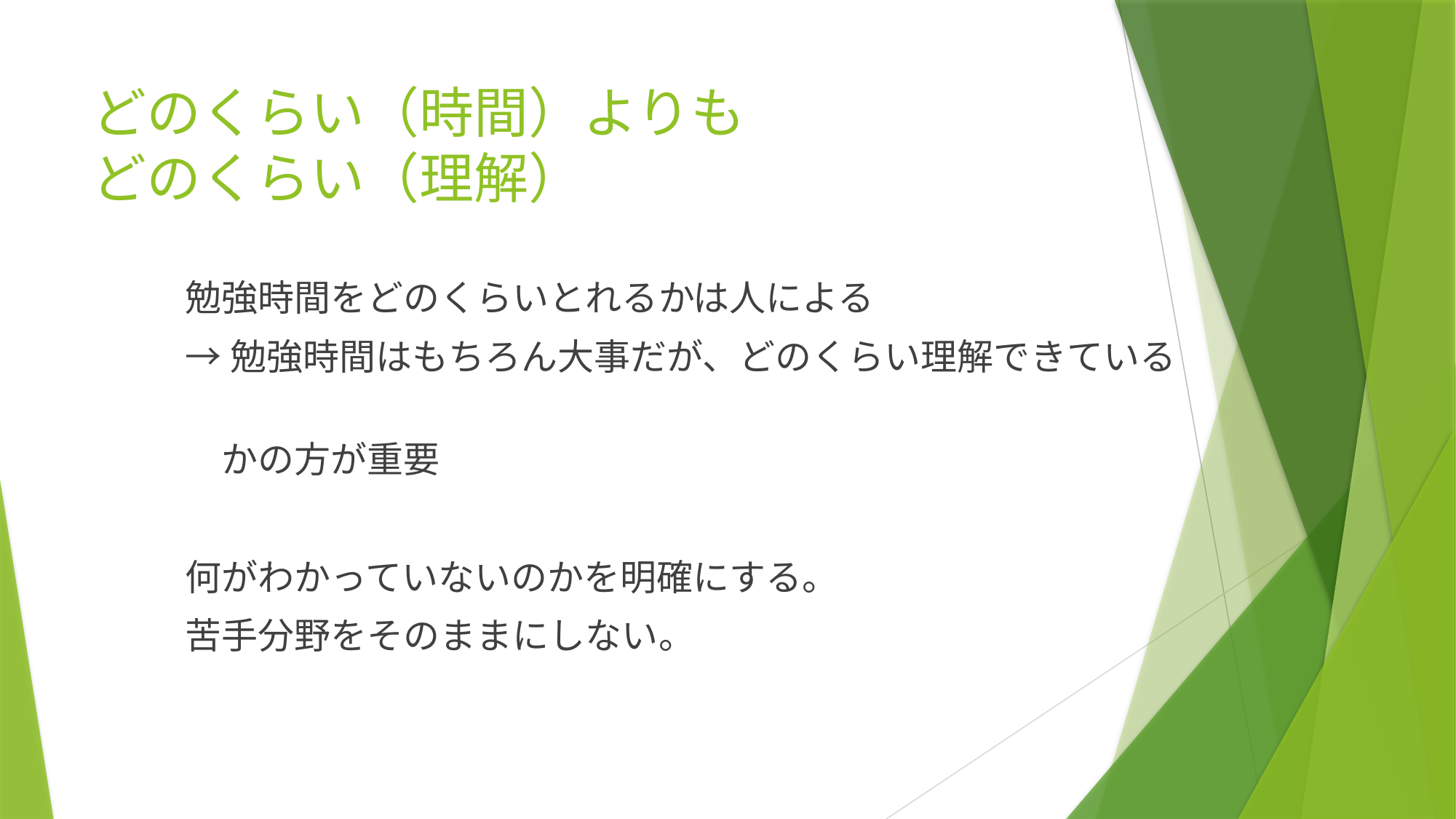

# どのくらい（時間）よりも どのくらい（理解）
勉強時間をどのくらいとれるかは人による
→勉強時間はもちろん大事だが、どのくらい理解できている
　かの方が重要

何がわかっていないのかを明確にする。
苦手分野をそのままにしない。